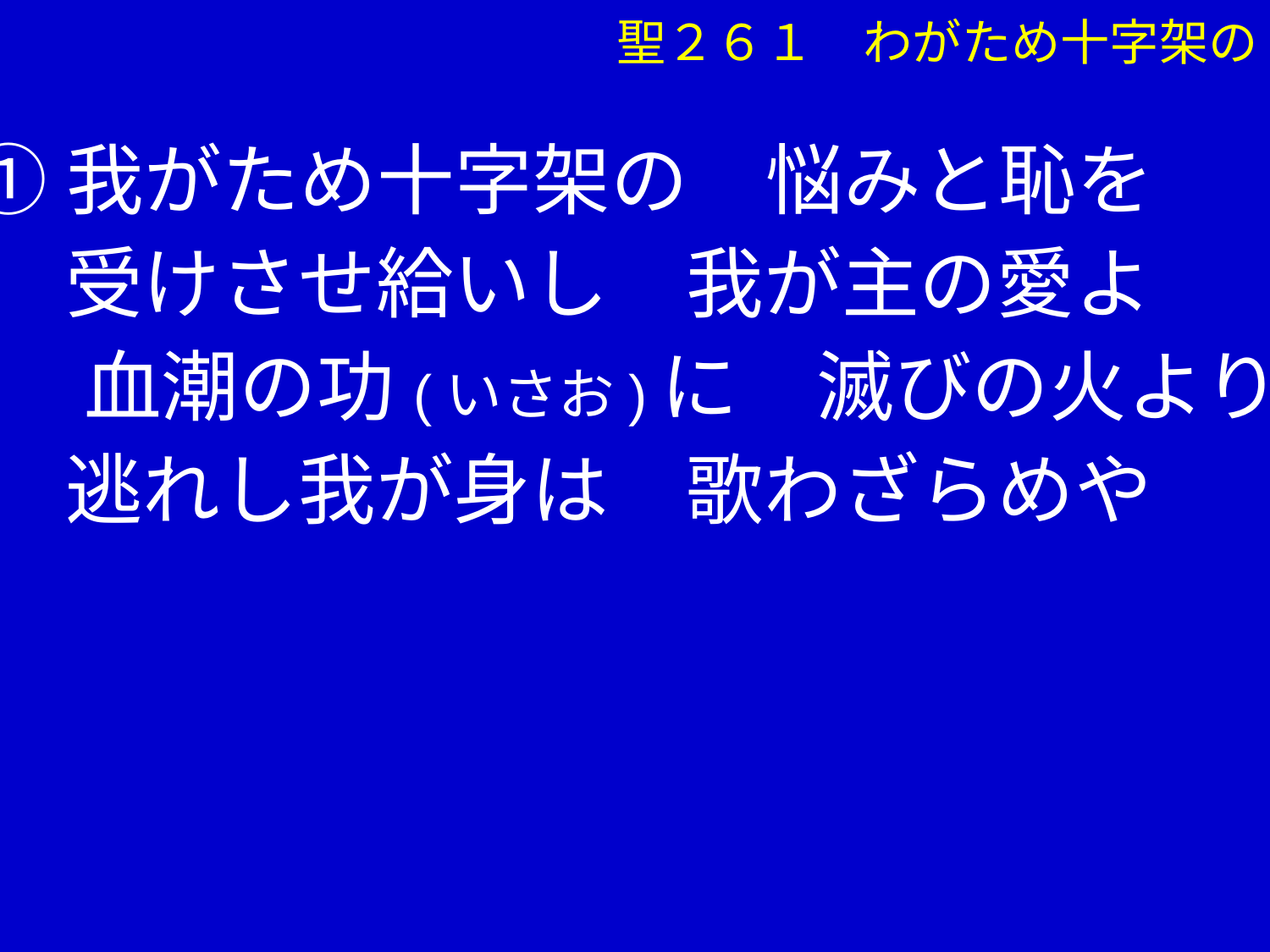

聖２６１　わがため十字架の
①我がため十字架の　悩みと恥を
　 受けさせ給いし　我が主の愛よ
 　血潮の功(いさお)に　滅びの火より
　 逃れし我が身は　歌わざらめや